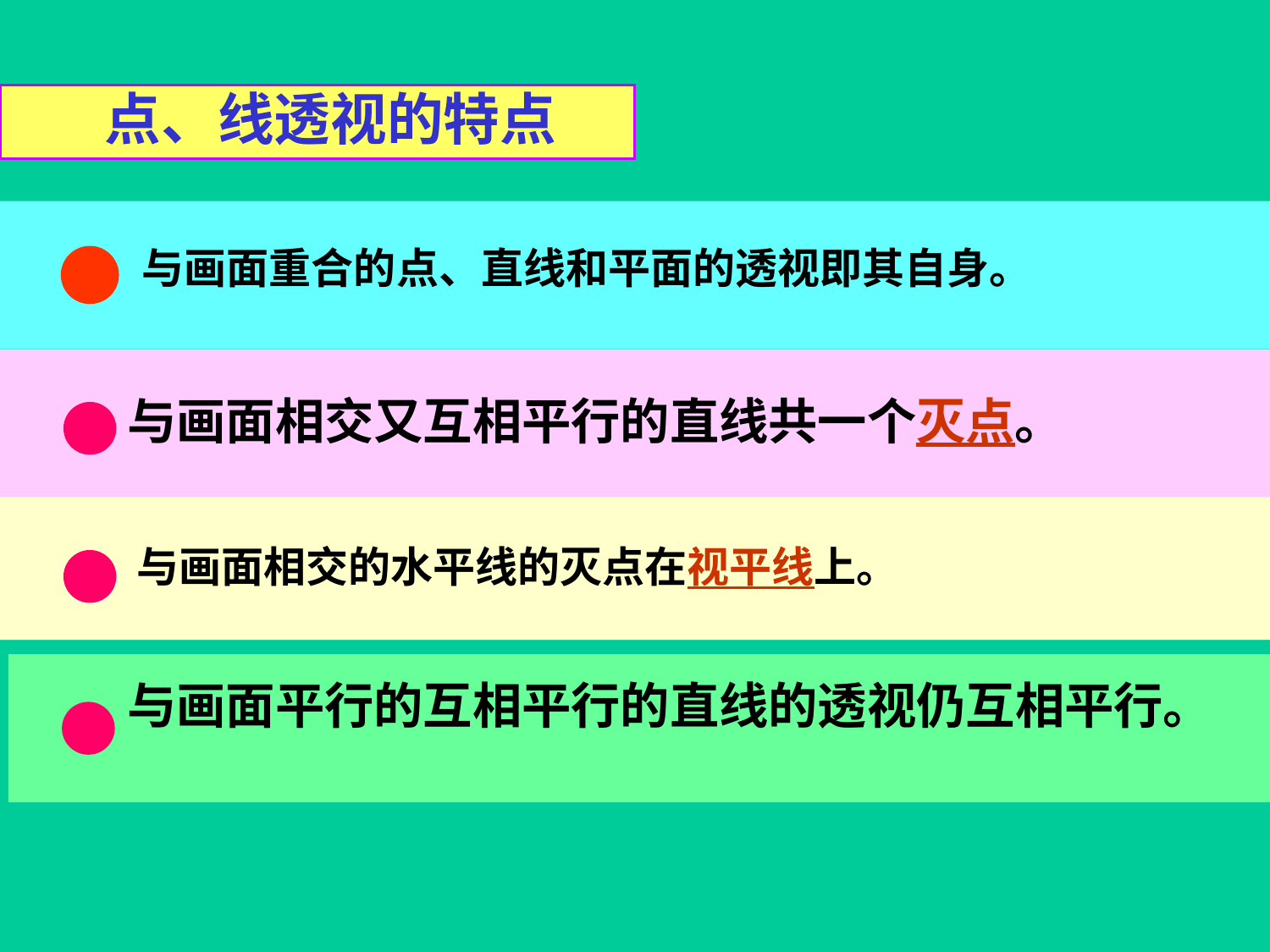

点、线透视的特点

与画面重合的点、直线和平面的透视即其自身。

与画面相交又互相平行的直线共一个灭点。

            与画面相交的水平线的灭点在视平线上。

与画面平行的互相平行的直线的透视仍互相平行。